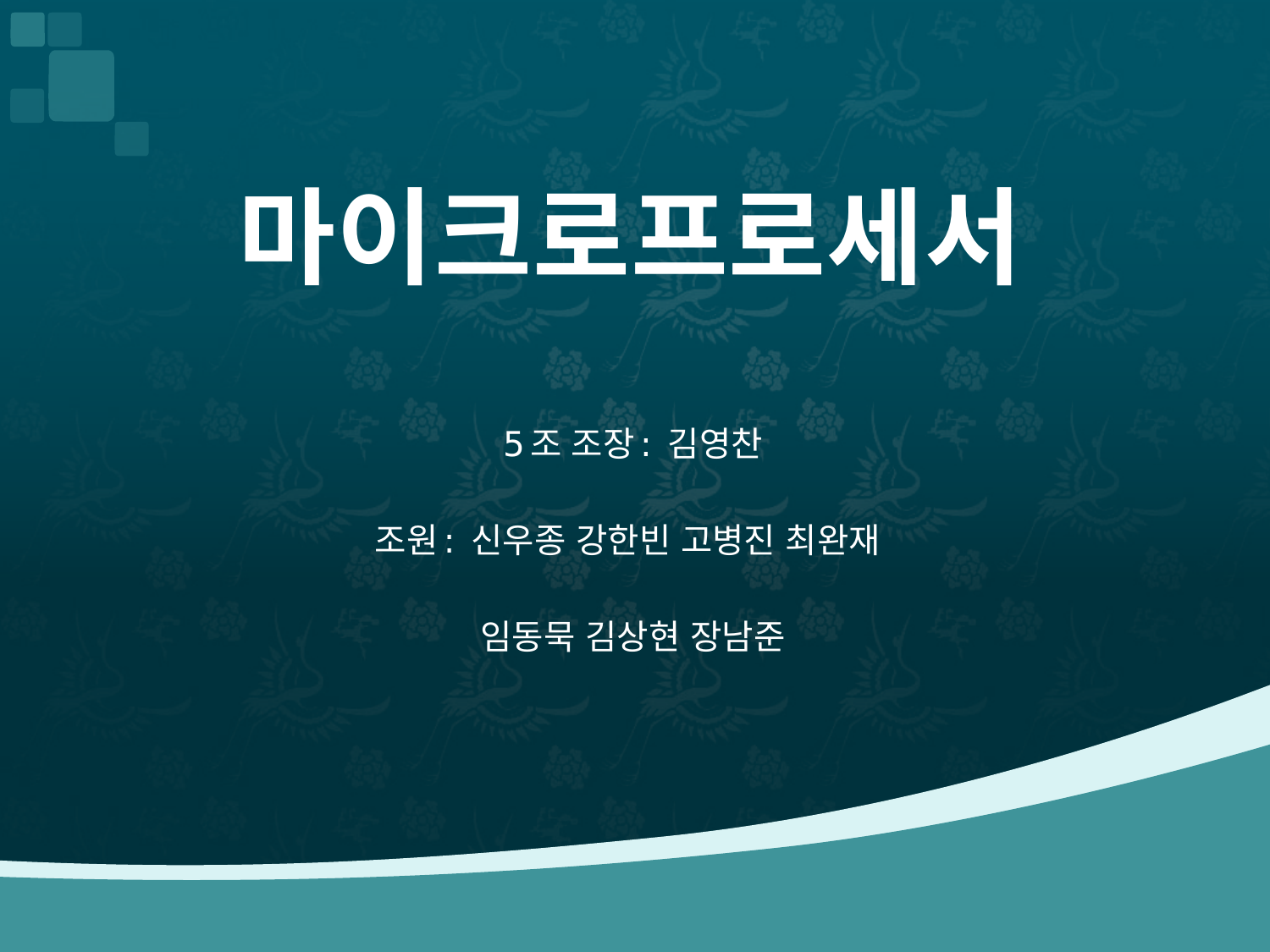

# 마이크로프로세서
5조 조장: 김영찬

조원: 신우종 강한빈 고병진 최완재

임동묵 김상현 장남준